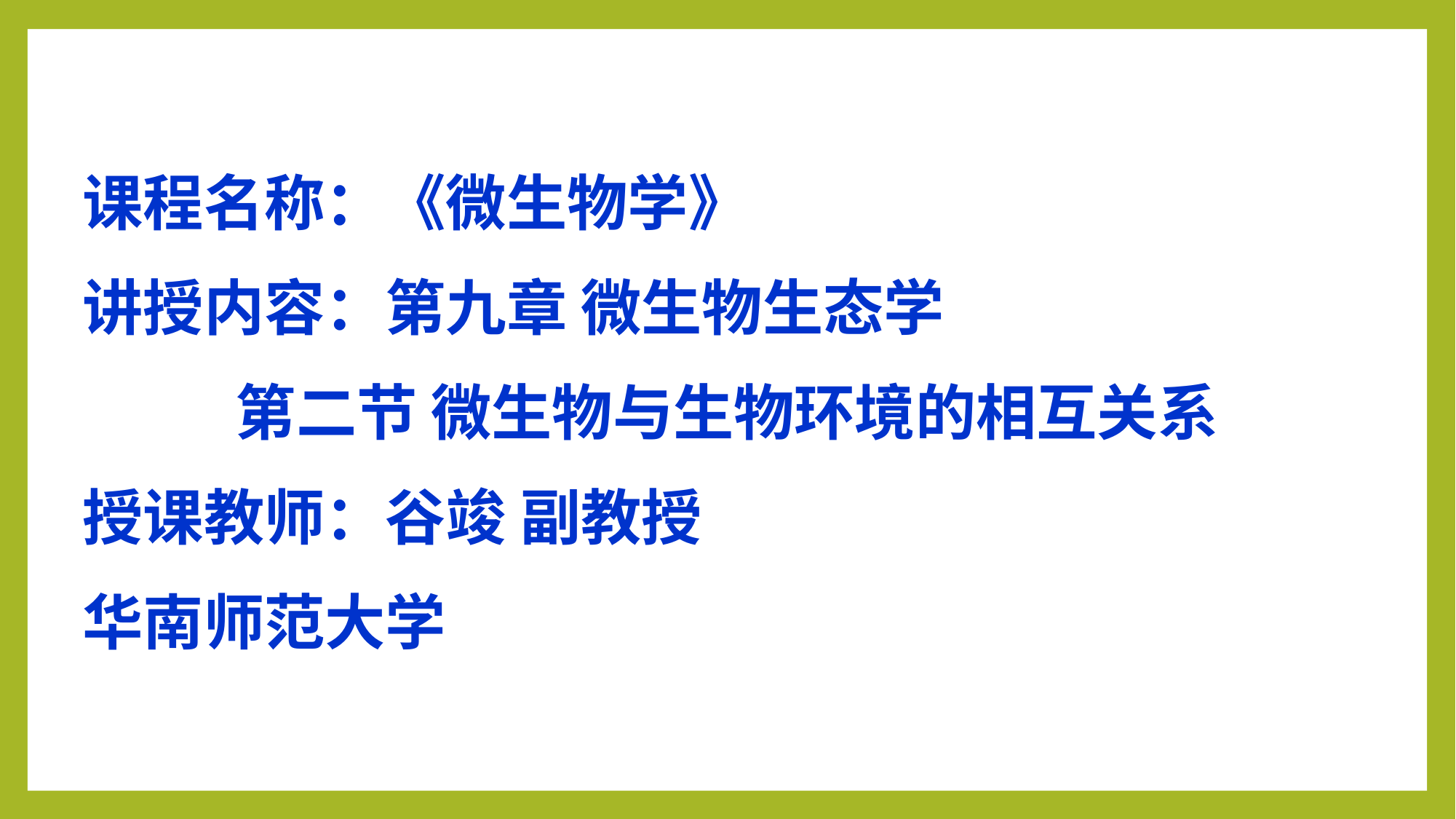

课程名称：《微生物学》
讲授内容：第九章 微生物生态学
          第二节 微生物与生物环境的相互关系
授课教师：谷竣 副教授
华南师范大学